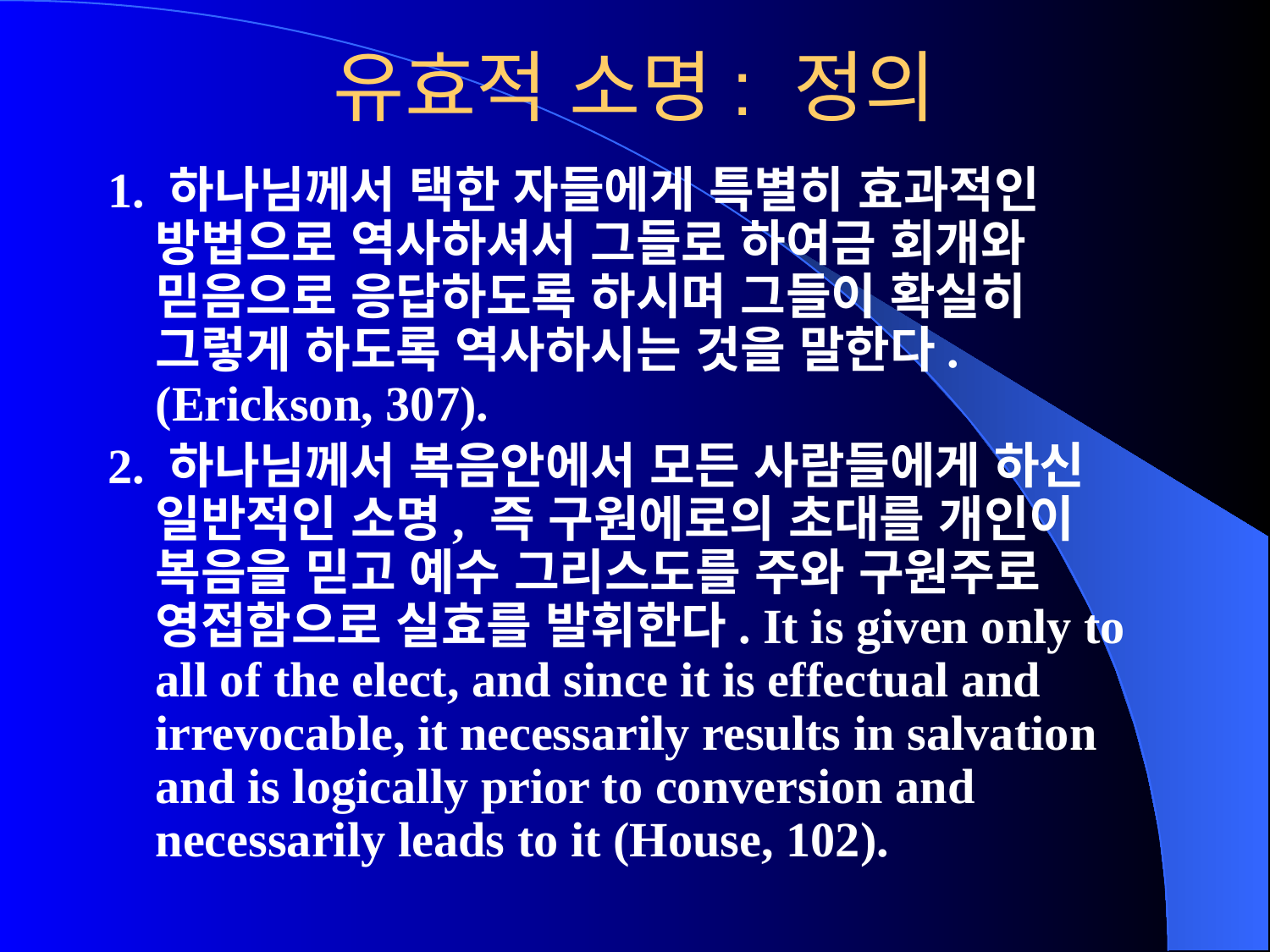

# 유효적 소명: 정의
1. 하나님께서 택한 자들에게 특별히 효과적인 방법으로 역사하셔서 그들로 하여금 회개와 믿음으로 응답하도록 하시며 그들이 확실히 그렇게 하도록 역사하시는 것을 말한다. (Erickson, 307).
2. 하나님께서 복음안에서 모든 사람들에게 하신 일반적인 소명, 즉 구원에로의 초대를 개인이 복음을 믿고 예수 그리스도를 주와 구원주로 영접함으로 실효를 발휘한다. It is given only to all of the elect, and since it is effectual and irrevocable, it necessarily results in salvation and is logically prior to conversion and necessarily leads to it (House, 102).